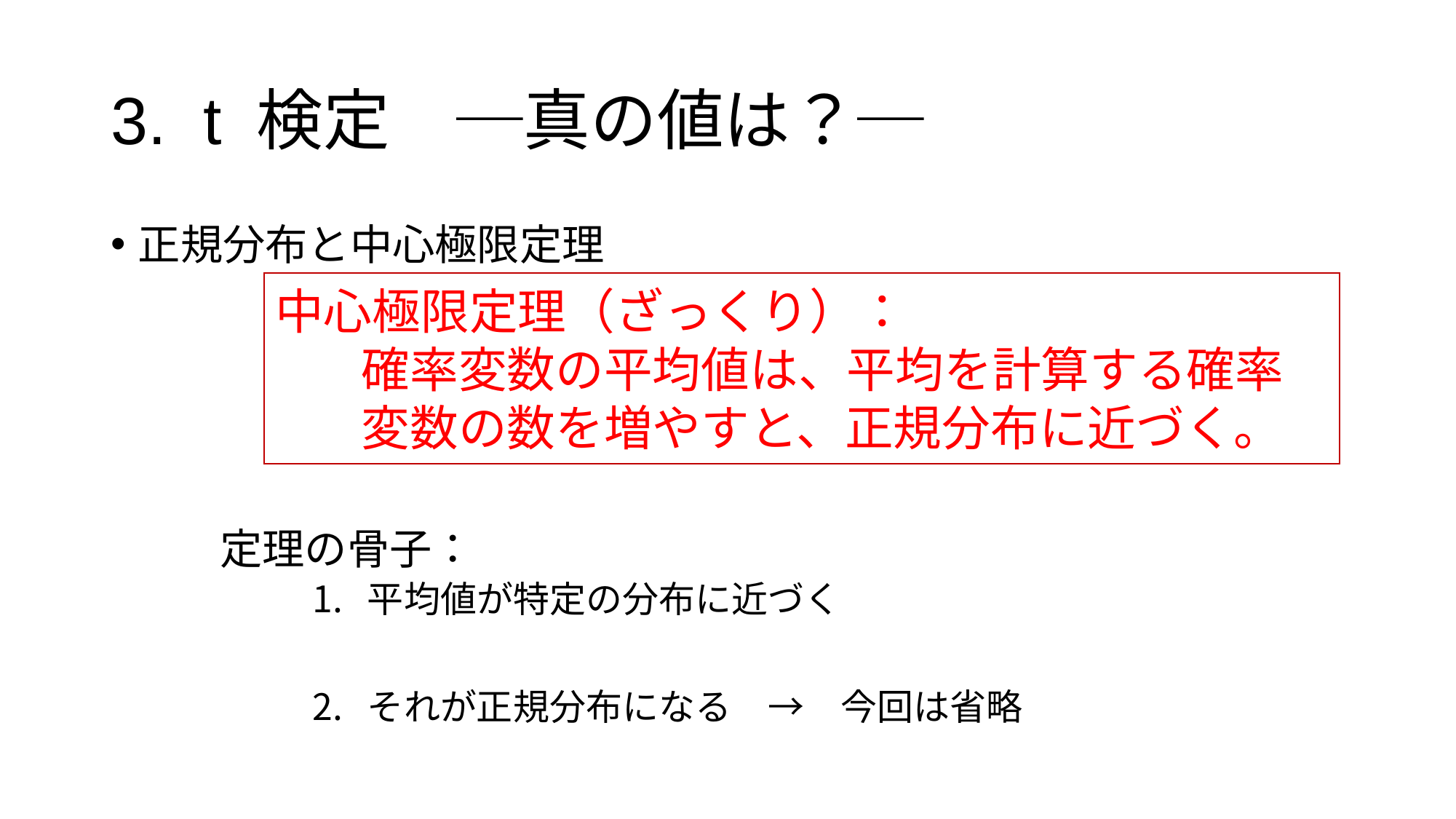

# 3.  t 検定　─真の値は？─
正規分布と中心極限定理

	定理の骨子：
平均値が特定の分布に近づく

それが正規分布になる　→　今回は省略

中心極限定理（ざっくり）：
確率変数の平均値は、平均を計算する確率変数の数を増やすと、正規分布に近づく。